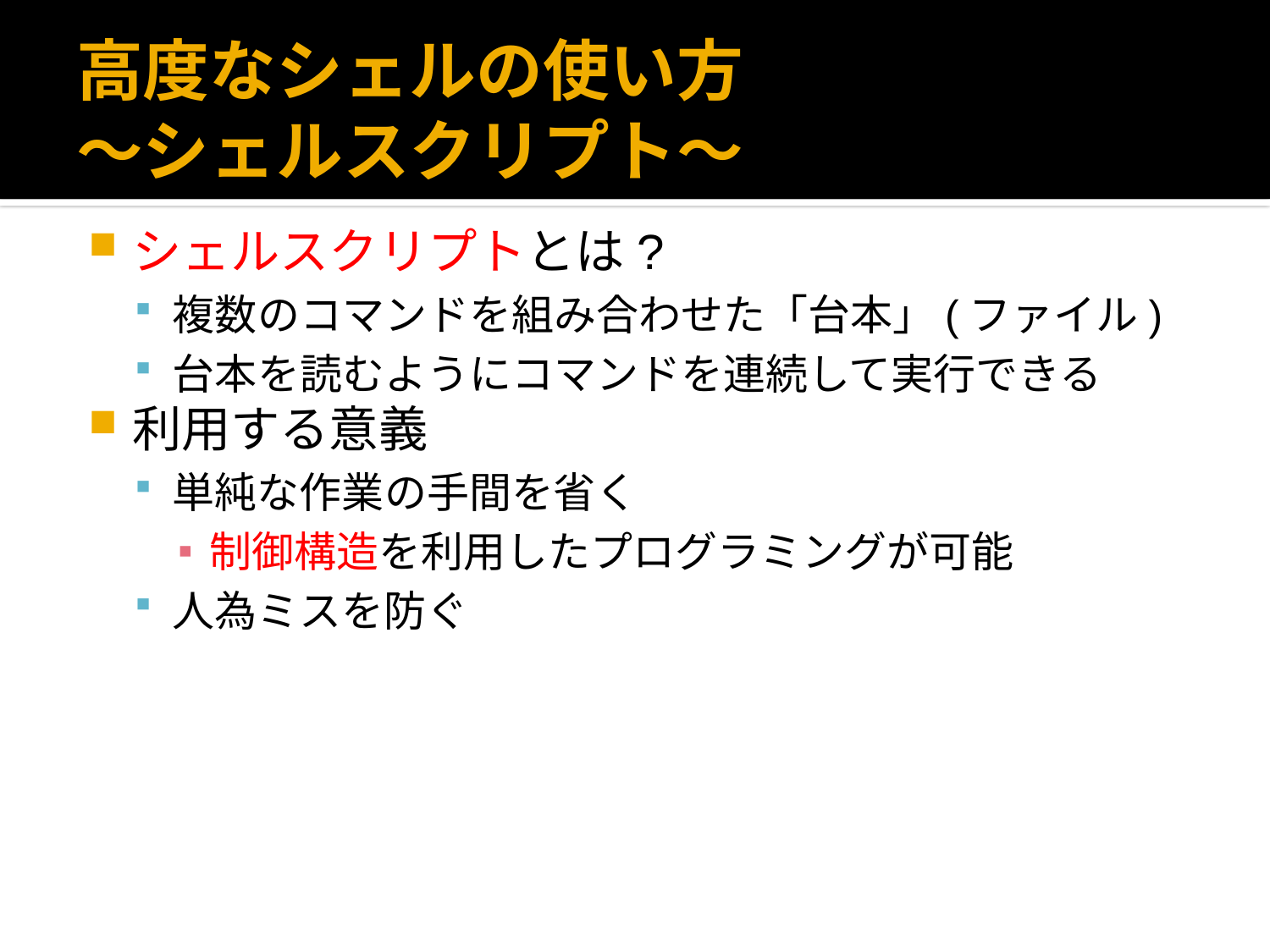

# 高度なシェルの使い方 ～シェルスクリプト～
シェルスクリプトとは?
複数のコマンドを組み合わせた「台本」(ファイル)
台本を読むようにコマンドを連続して実行できる
利用する意義
単純な作業の手間を省く
制御構造を利用したプログラミングが可能
人為ミスを防ぐ